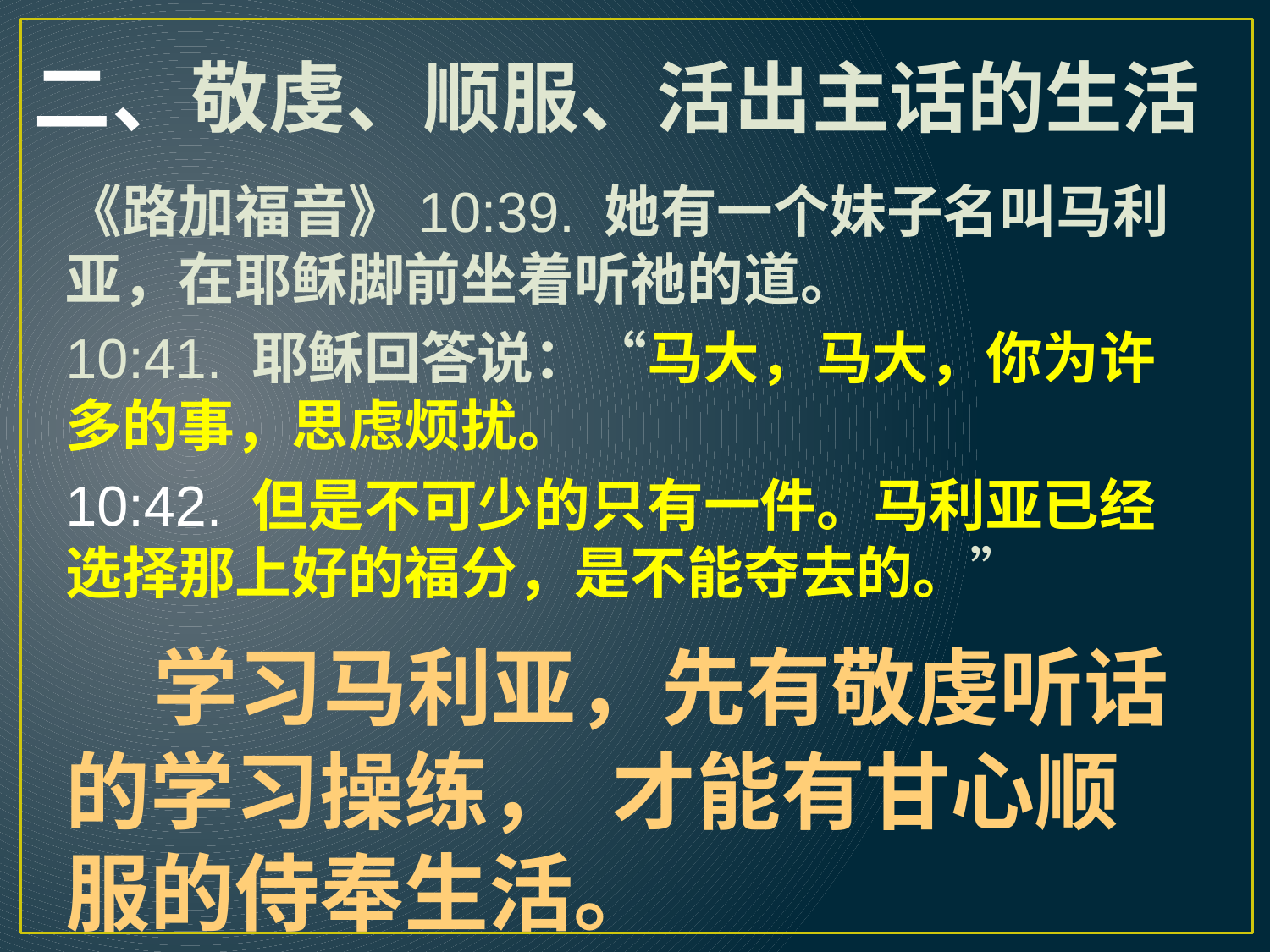

# 二、敬虔、顺服、活出主话的生活
《路加福音》10:39. 她有一个妹子名叫马利亚，在耶稣脚前坐着听祂的道。
10:41. 耶稣回答说：“马大，马大，你为许多的事，思虑烦扰。
10:42. 但是不可少的只有一件。马利亚已经选择那上好的福分，是不能夺去的。”
   学习马利亚，先有敬虔听话的学习操练，  才能有甘心顺服的侍奉生活。